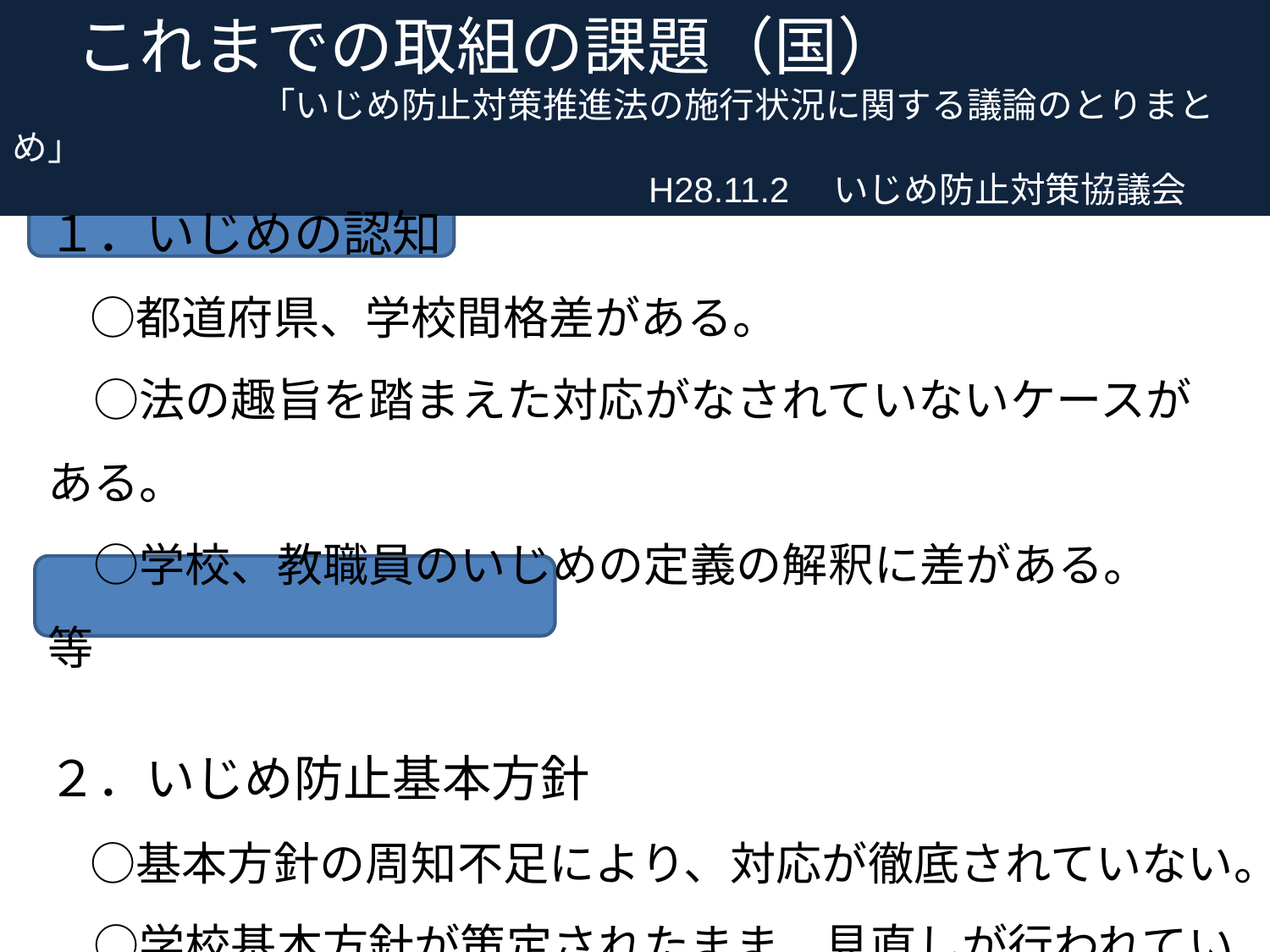

これまでの取組の課題（国）
　　　　　　　「いじめ防止対策推進法の施行状況に関する議論のとりまとめ」
H28.11.2　いじめ防止対策協議会
１．いじめの認知
　○都道府県、学校間格差がある。
　○法の趣旨を踏まえた対応がなされていないケースがある。
　○学校、教職員のいじめの定義の解釈に差がある。　等

２．いじめ防止基本方針
　○基本方針の周知不足により、対応が徹底されていない。
　○学校基本方針が策定されたまま、見直しが行われていない。
　　　　　　　　　　　　　　　　　　　　　　　　　　　　　　　　　　　　等